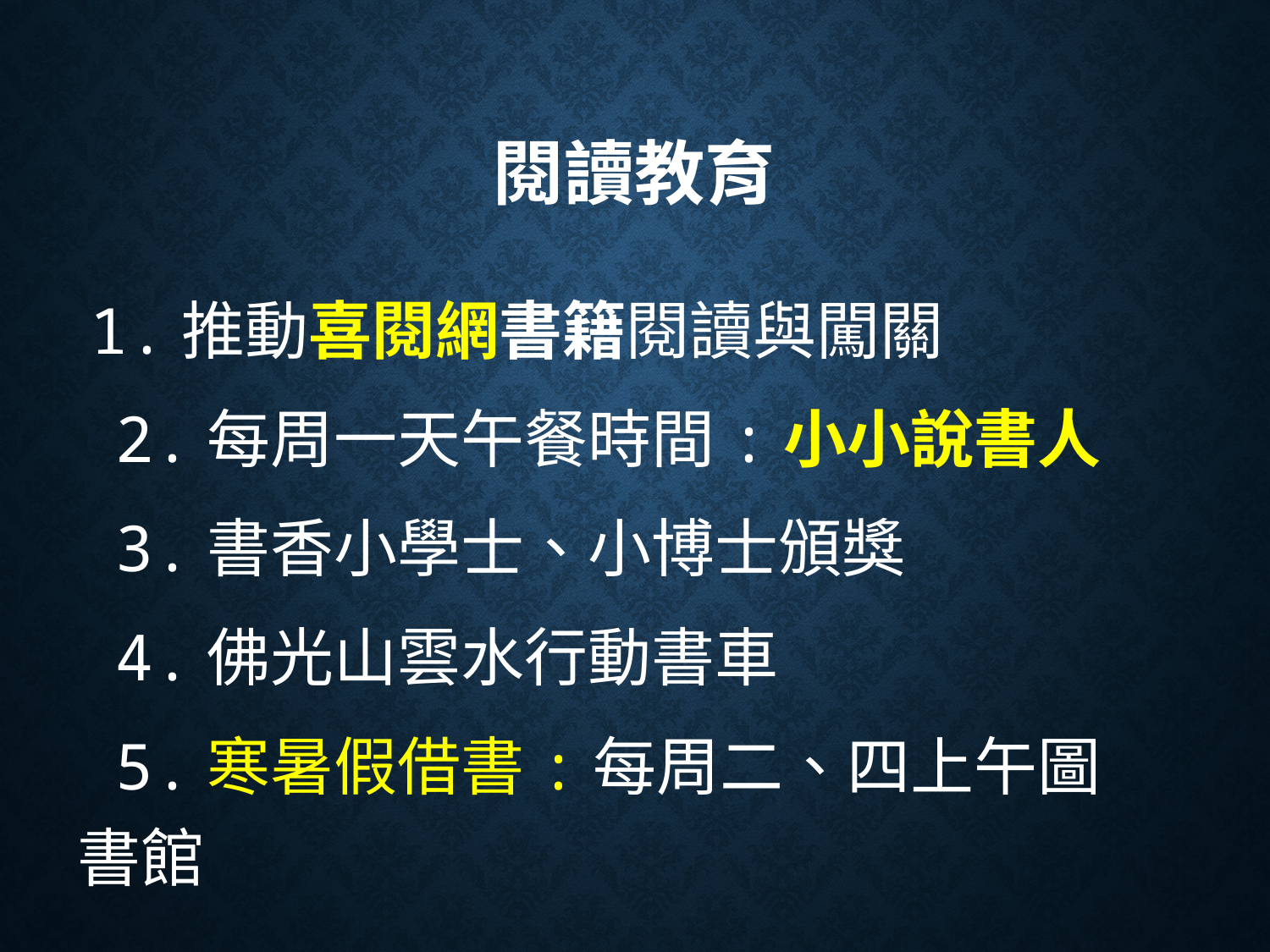

# 閱讀教育
 1.推動喜閱網書籍閱讀與闖關
 2.每周一天午餐時間:小小說書人
 3.書香小學士、小博士頒獎
 4.佛光山雲水行動書車
 5.寒暑假借書:每周二、四上午圖書館